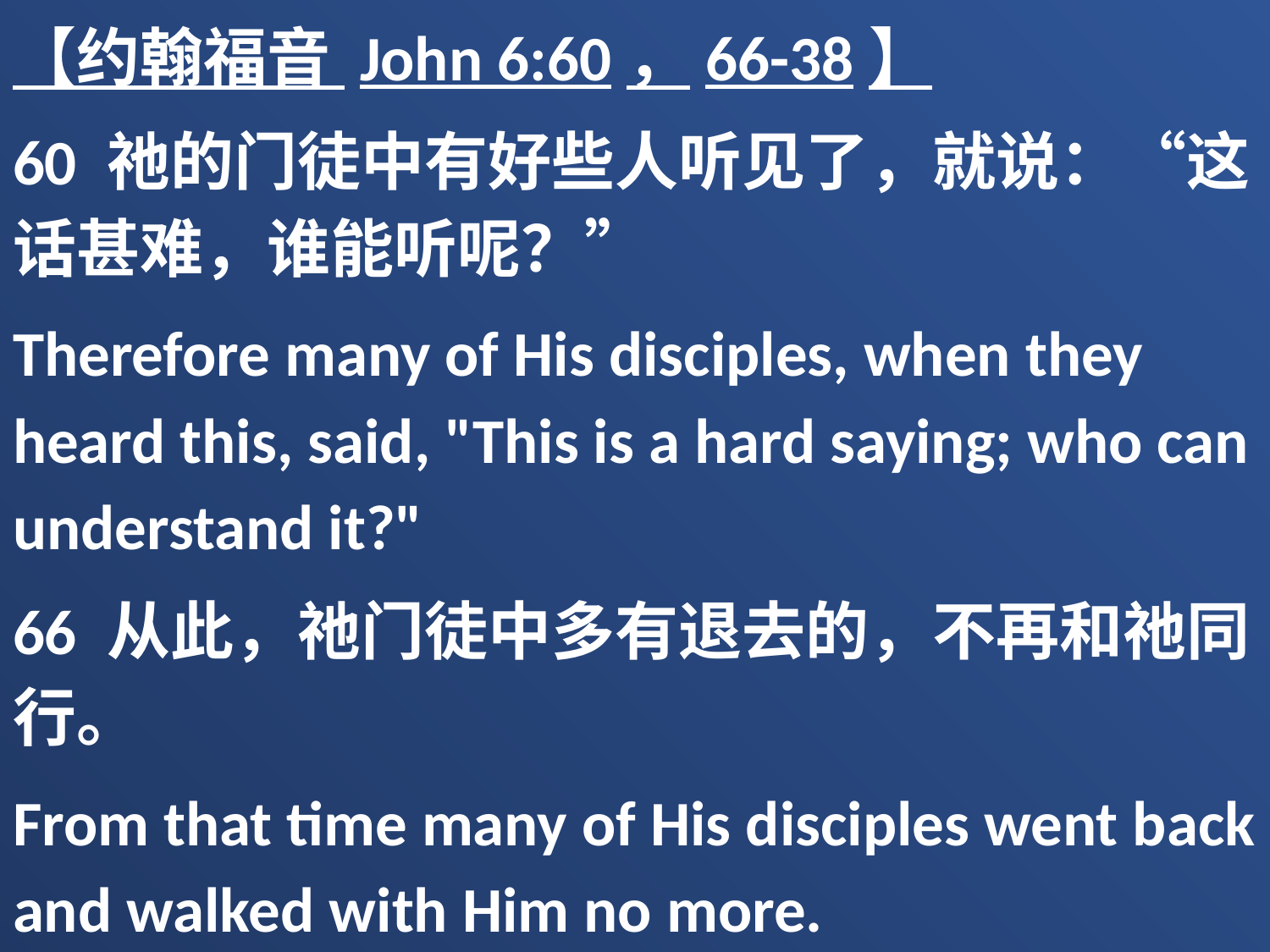

【约翰福音 John 6:60，66-38】
60 祂的门徒中有好些人听见了，就说：“这话甚难，谁能听呢？”
Therefore many of His disciples, when they heard this, said, "This is a hard saying; who can understand it?"
66 从此，祂门徒中多有退去的，不再和祂同行。
From that time many of His disciples went back and walked with Him no more.